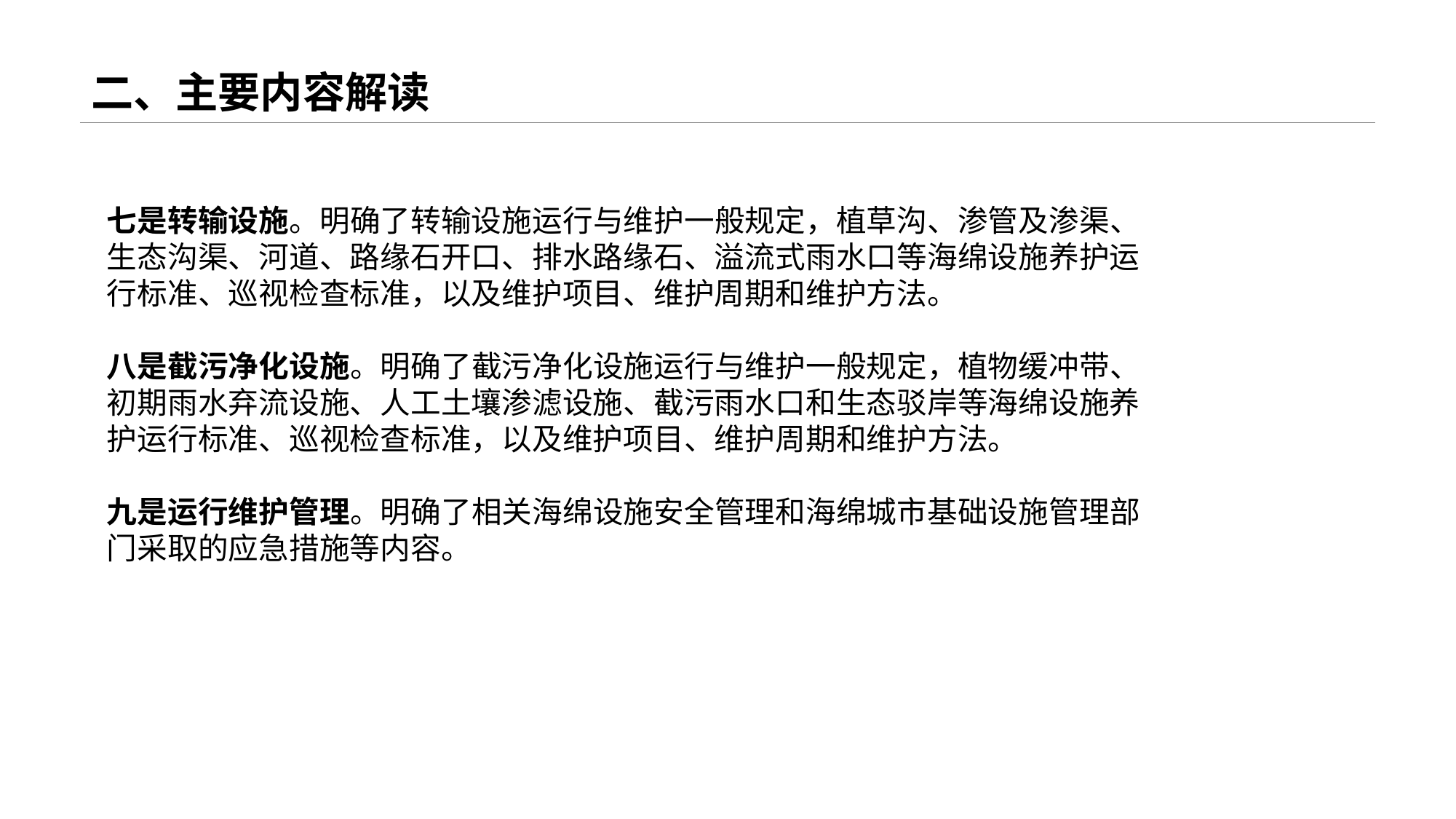

# 二、主要内容解读

七是转输设施。明确了转输设施运行与维护一般规定，植草沟、渗管及渗渠、生态沟渠、河道、路缘石开口、排水路缘石、溢流式雨水口等海绵设施养护运行标准、巡视检查标准，以及维护项目、维护周期和维护方法。

八是截污净化设施。明确了截污净化设施运行与维护一般规定，植物缓冲带、初期雨水弃流设施、人工土壤渗滤设施、截污雨水口和生态驳岸等海绵设施养护运行标准、巡视检查标准，以及维护项目、维护周期和维护方法。

九是运行维护管理。明确了相关海绵设施安全管理和海绵城市基础设施管理部门采取的应急措施等内容。